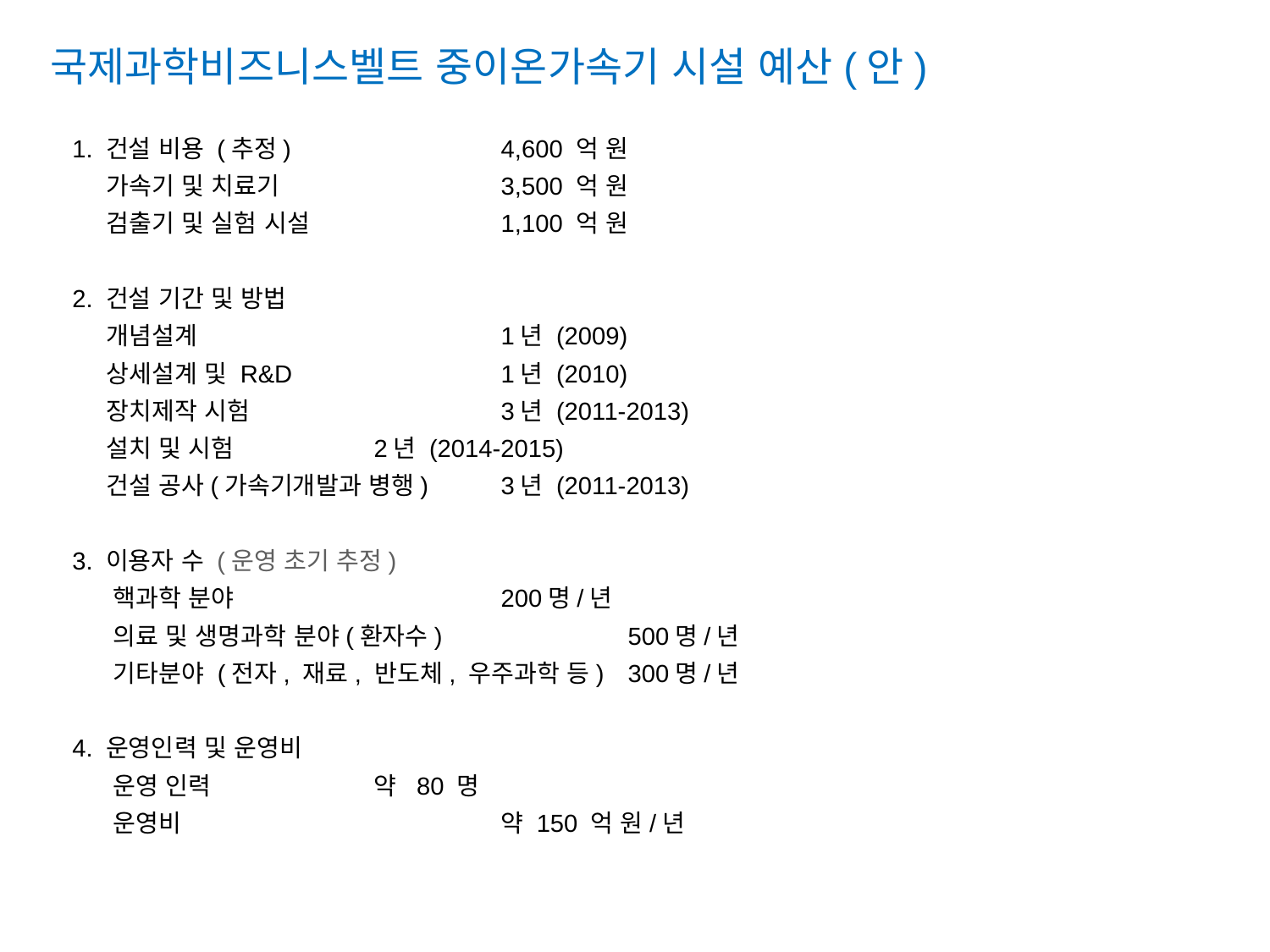

국제과학비즈니스벨트 중이온가속기 시설 예산(안)
# 1. 건설 비용 (추정)		4,600 억 원
    가속기 및 치료기		3,500 억 원
    검출기 및 실험 시설		1,100 억 원

2. 건설 기간 및 방법
    개념설계			1년 (2009)
    상세설계 및 R&D		1년 (2010)
    장치제작 시험		3년 (2011-2013)
    설치 및 시험		2년 (2014-2015)
    건설 공사(가속기개발과 병행)	3년 (2011-2013)

3. 이용자 수 (운영 초기 추정)
     핵과학 분야			200명/년
     의료 및 생명과학 분야(환자수)		500명/년
     기타분야 (전자, 재료, 반도체, 우주과학 등)	300명/년

4. 운영인력 및 운영비
     운영 인력		약  80 명
     운영비			약 150 억 원/년